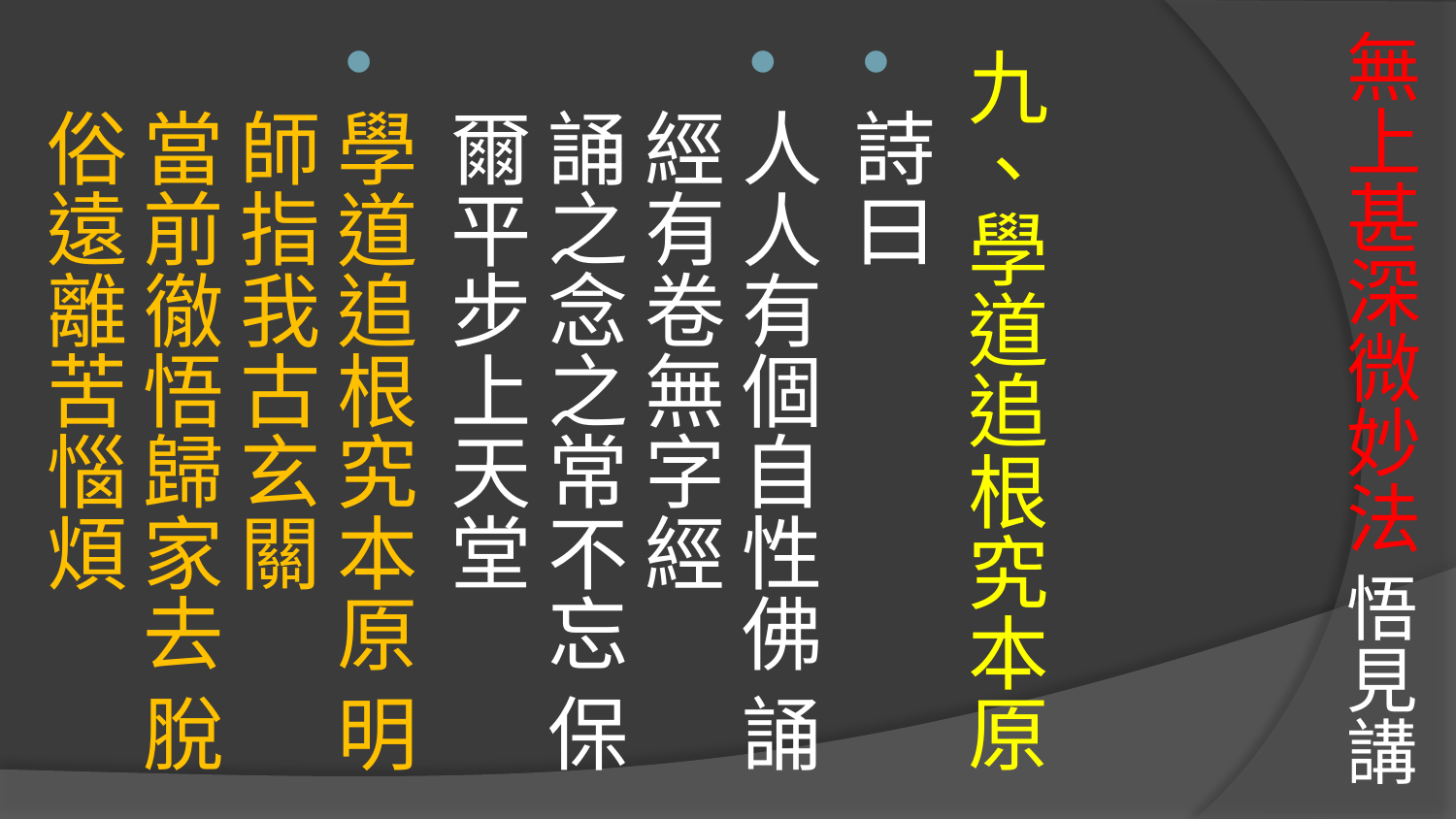

# 無上甚深微妙法 悟見講
九、學道追根究本原
詩曰
人人有個自性佛 誦經有卷無字經
誦之念之常不忘 保爾平步上天堂
學道追根究本原 明師指我古玄關
當前徹悟歸家去 脫俗遠離苦惱煩